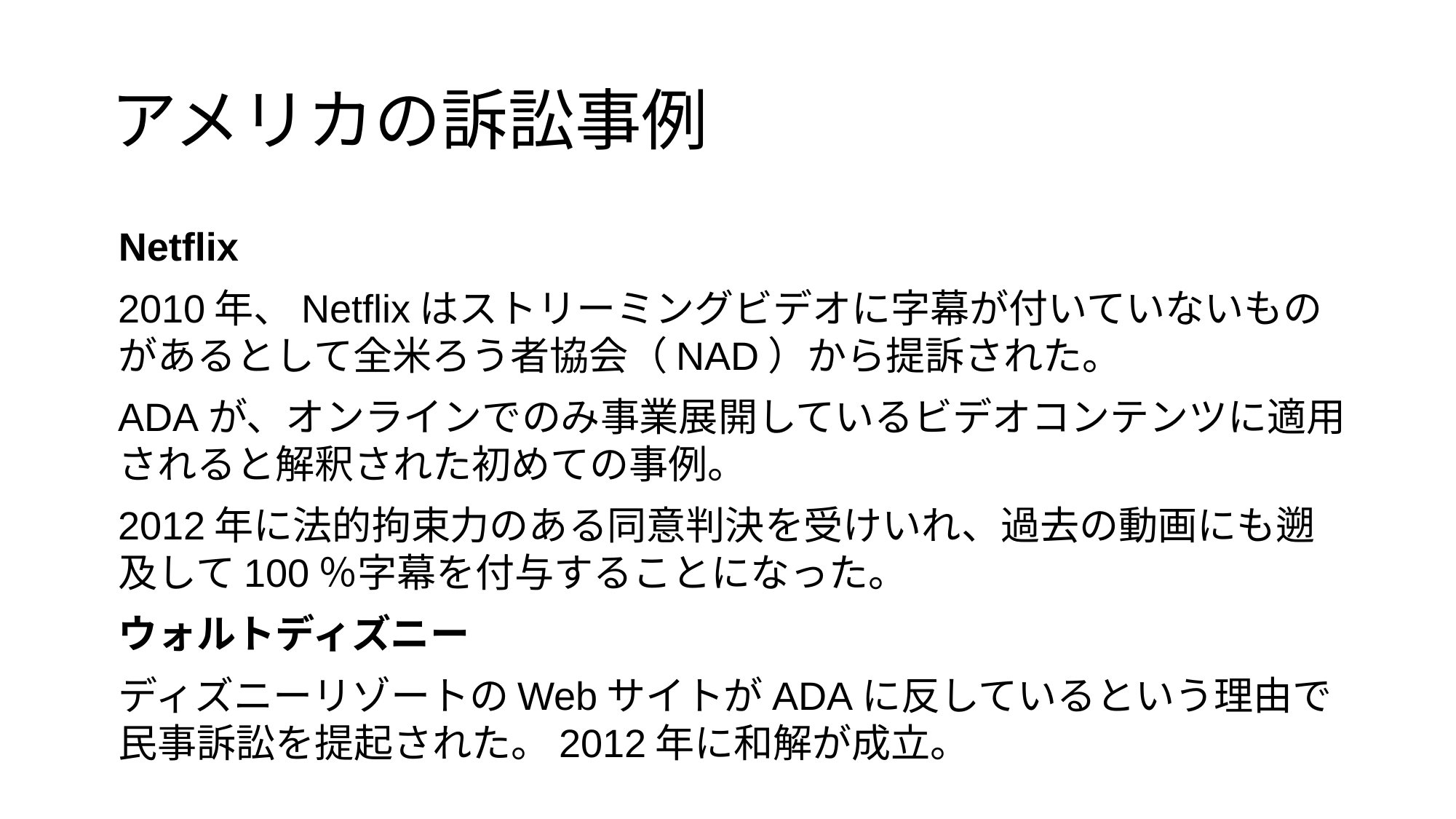

# アメリカの訴訟事例
Netflix
2010年、Netflixはストリーミングビデオに字幕が付いていないものがあるとして全米ろう者協会（NAD）から提訴された。
ADAが、オンラインでのみ事業展開しているビデオコンテンツに適用されると解釈された初めての事例。
2012年に法的拘束力のある同意判決を受けいれ、過去の動画にも遡及して100％字幕を付与することになった。
ウォルトディズニー
ディズニーリゾートのWebサイトがADAに反しているという理由で民事訴訟を提起された。2012年に和解が成立。